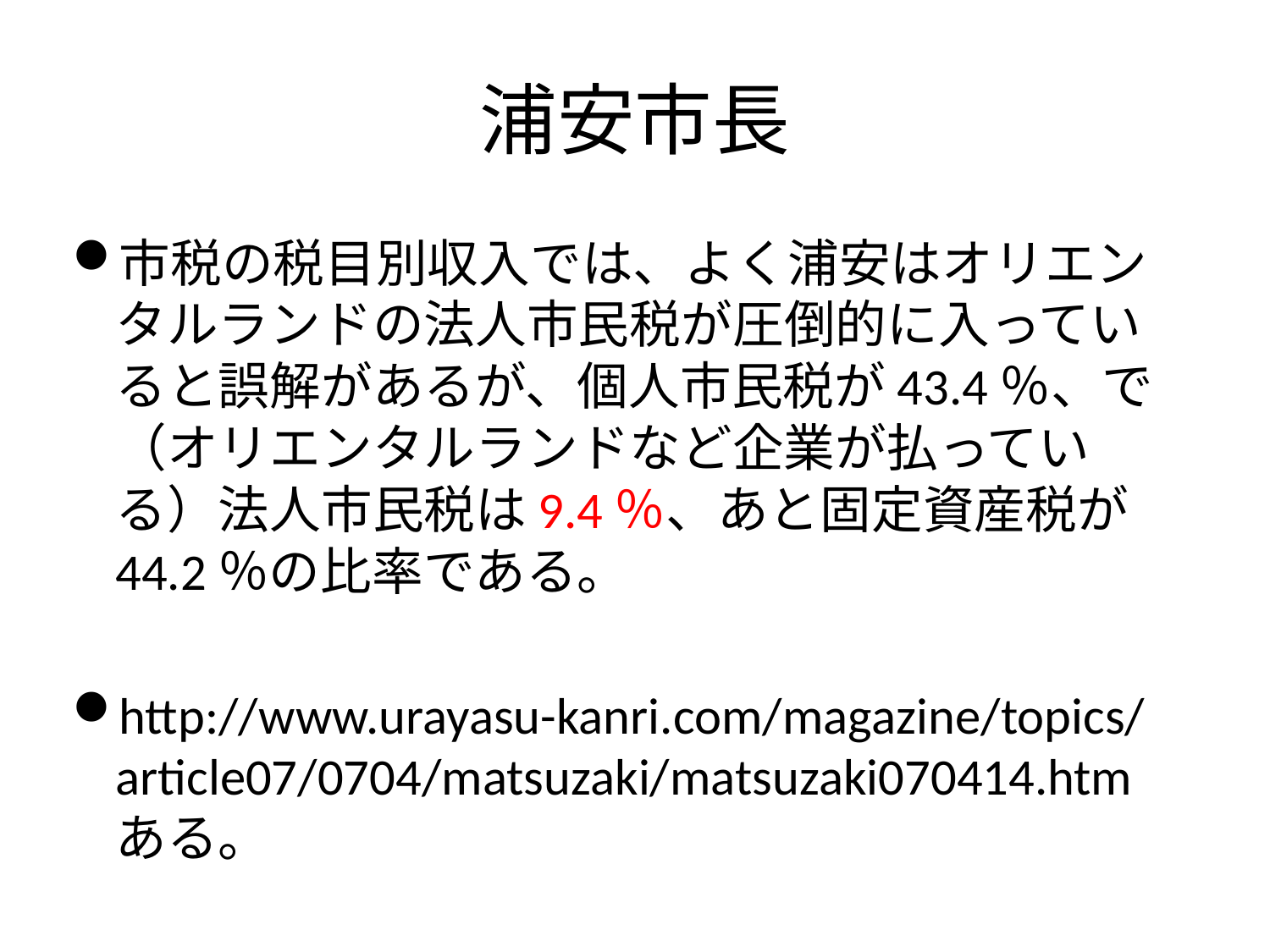

# 浦安市長
市税の税目別収入では、よく浦安はオリエンタルランドの法人市民税が圧倒的に入っていると誤解があるが、個人市民税が43.4％、で（オリエンタルランドなど企業が払っている）法人市民税は9.4％、あと固定資産税が44.2％の比率である。

http://www.urayasu-kanri.com/magazine/topics/article07/0704/matsuzaki/matsuzaki070414.htmある。